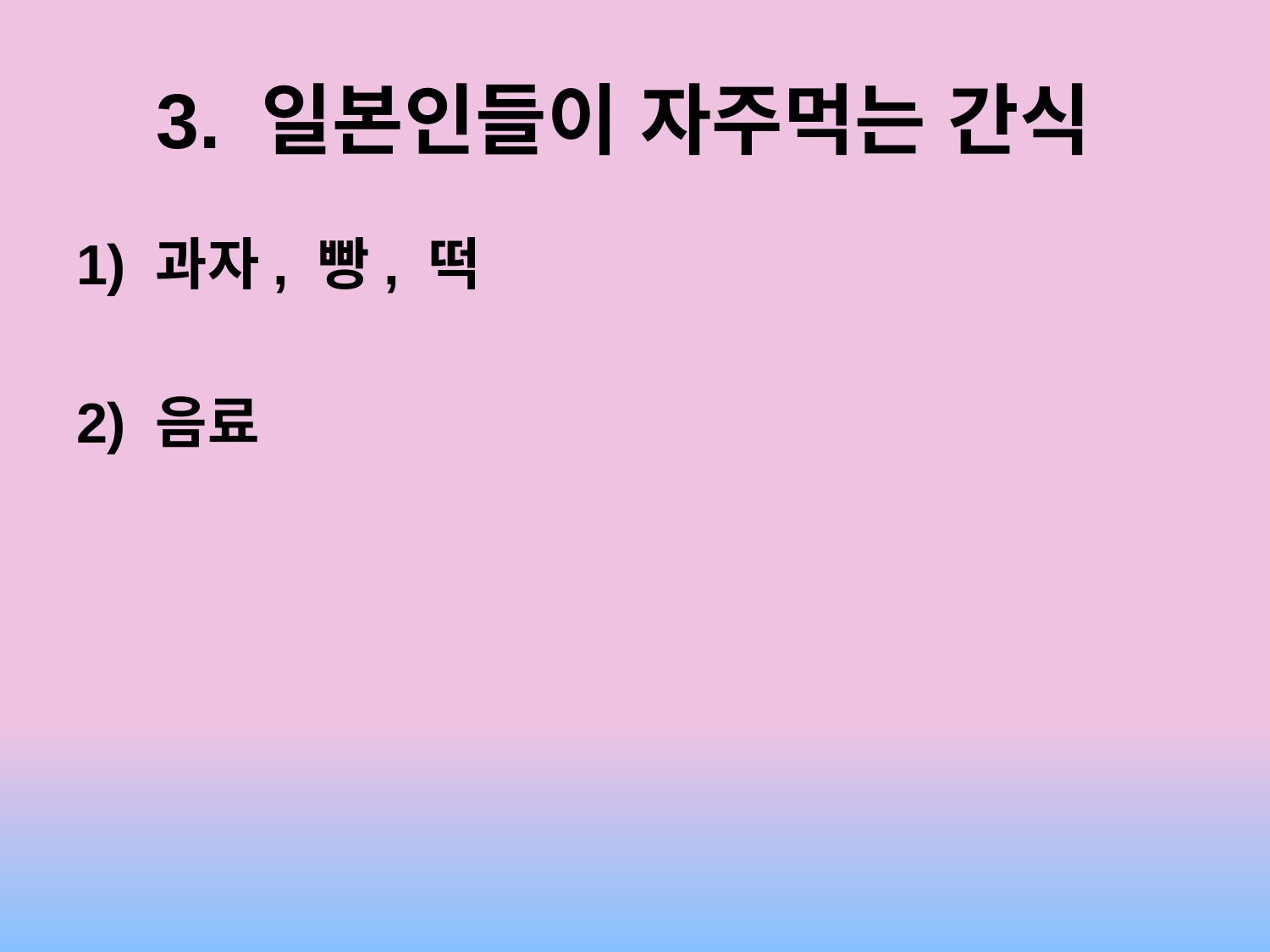

# 3. 일본인들이 자주먹는 간식
1) 과자, 빵, 떡

2) 음료